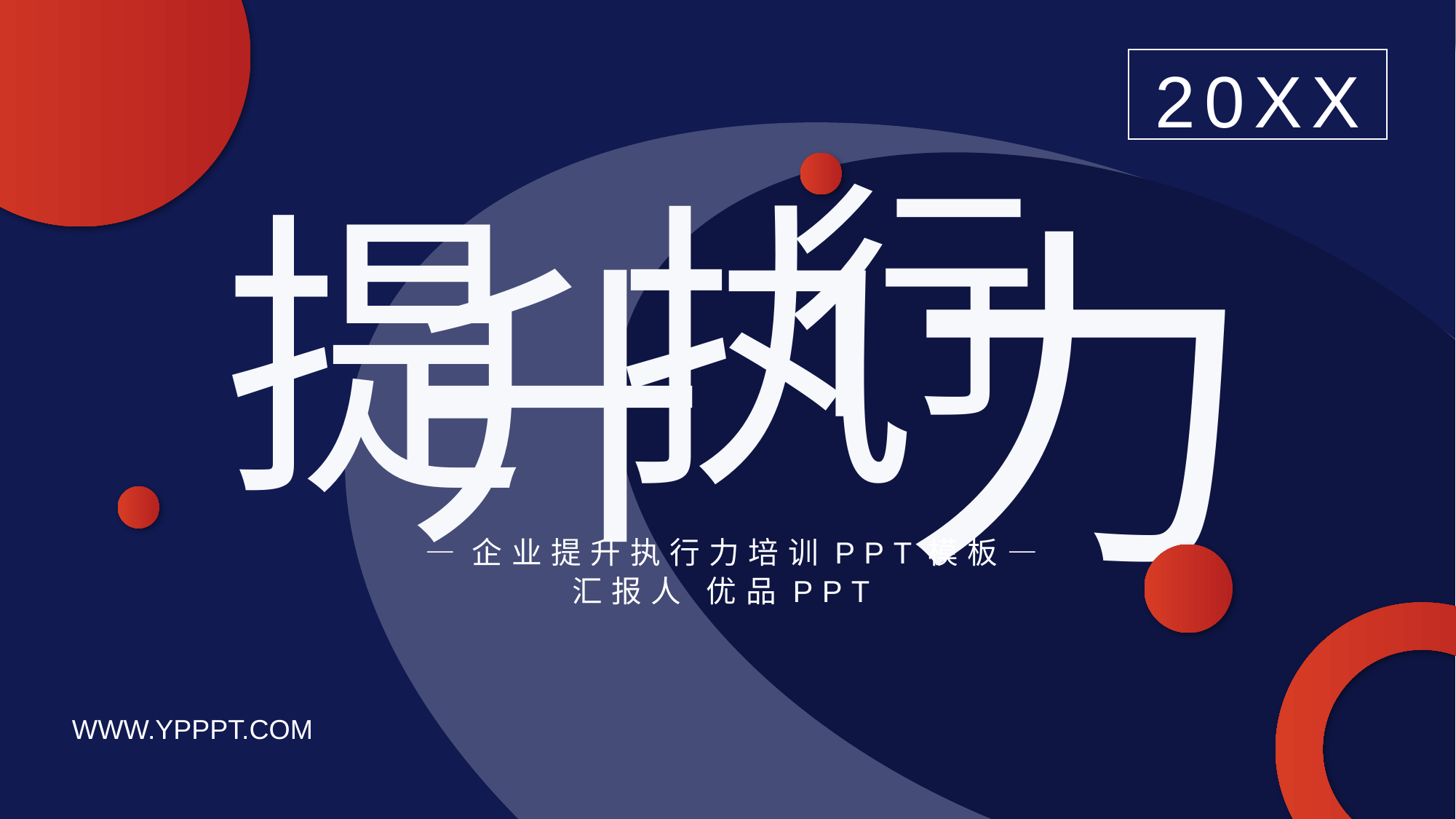

20XX
行
执

力
提
升

—企业提升执行力培训PPT模板—
汇报人 优品PPT

WWW.YPPPT.COM